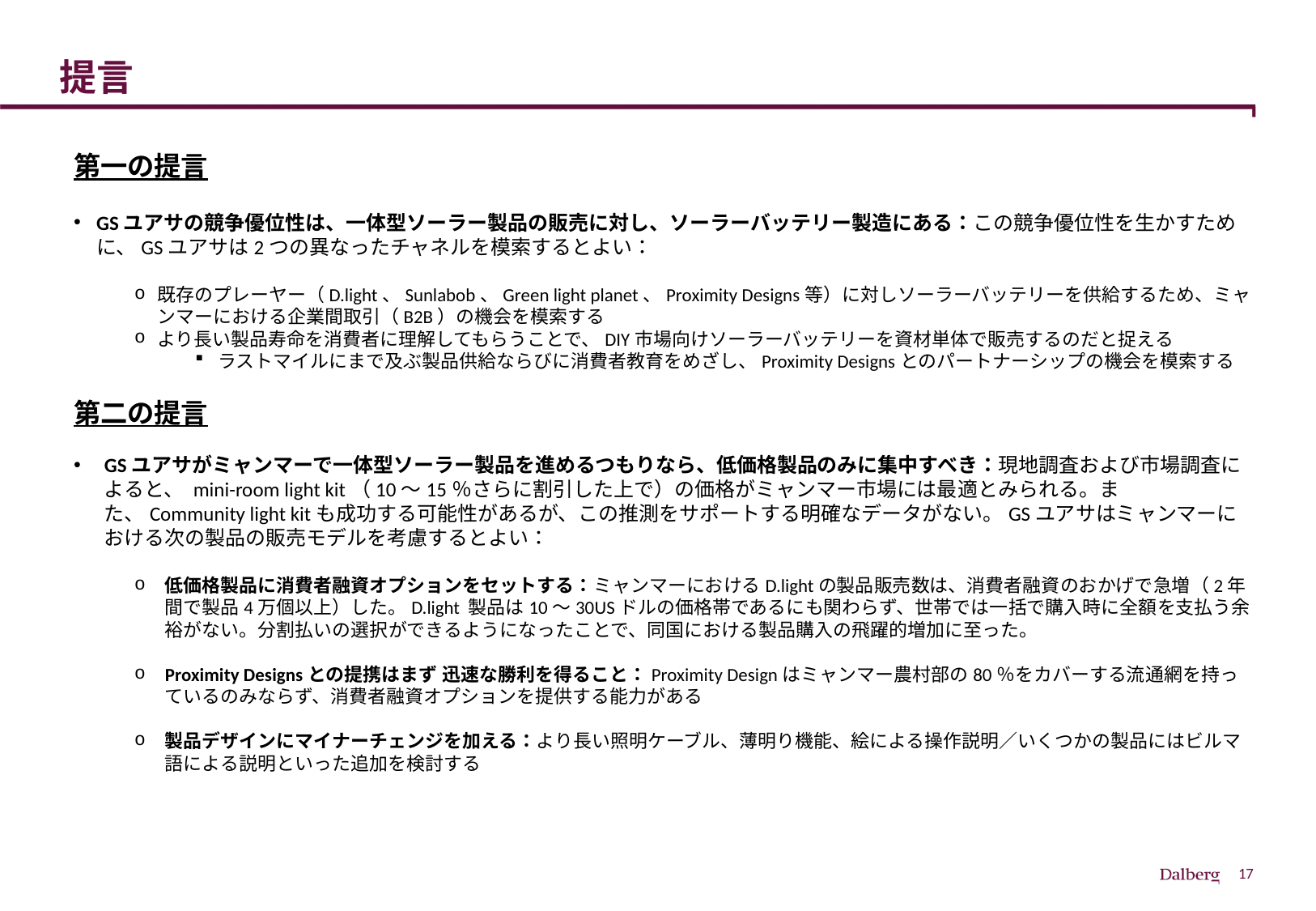

# 提言
第一の提言

GSユアサの競争優位性は、一体型ソーラー製品の販売に対し、ソーラーバッテリー製造にある：この競争優位性を生かすために、GSユアサは2つの異なったチャネルを模索するとよい：

既存のプレーヤー（D.light、Sunlabob、Green light planet、Proximity Designs等）に対しソーラーバッテリーを供給するため、ミャンマーにおける企業間取引（B2B）の機会を模索する
より長い製品寿命を消費者に理解してもらうことで、DIY市場向けソーラーバッテリーを資材単体で販売するのだと捉える
ラストマイルにまで及ぶ製品供給ならびに消費者教育をめざし、Proximity Designsとのパートナーシップの機会を模索する

第二の提言

GSユアサがミャンマーで一体型ソーラー製品を進めるつもりなら、低価格製品のみに集中すべき：現地調査および市場調査によると、 mini-room light kit（10～15％さらに割引した上で）の価格がミャンマー市場には最適とみられる。また、Community light kitも成功する可能性があるが、この推測をサポートする明確なデータがない。GSユアサはミャンマーにおける次の製品の販売モデルを考慮するとよい：

低価格製品に消費者融資オプションをセットする：ミャンマーにおけるD.lightの製品販売数は、消費者融資のおかげで急増（2年間で製品4万個以上）した。D.light 製品は10～30USドルの価格帯であるにも関わらず、世帯では一括で購入時に全額を支払う余裕がない。分割払いの選択ができるようになったことで、同国における製品購入の飛躍的増加に至った。

Proximity Designsとの提携はまず 迅速な勝利を得ること：Proximity Designはミャンマー農村部の80％をカバーする流通網を持っているのみならず、消費者融資オプションを提供する能力がある

製品デザインにマイナーチェンジを加える：より長い照明ケーブル、薄明り機能、絵による操作説明／いくつかの製品にはビルマ語による説明といった追加を検討する